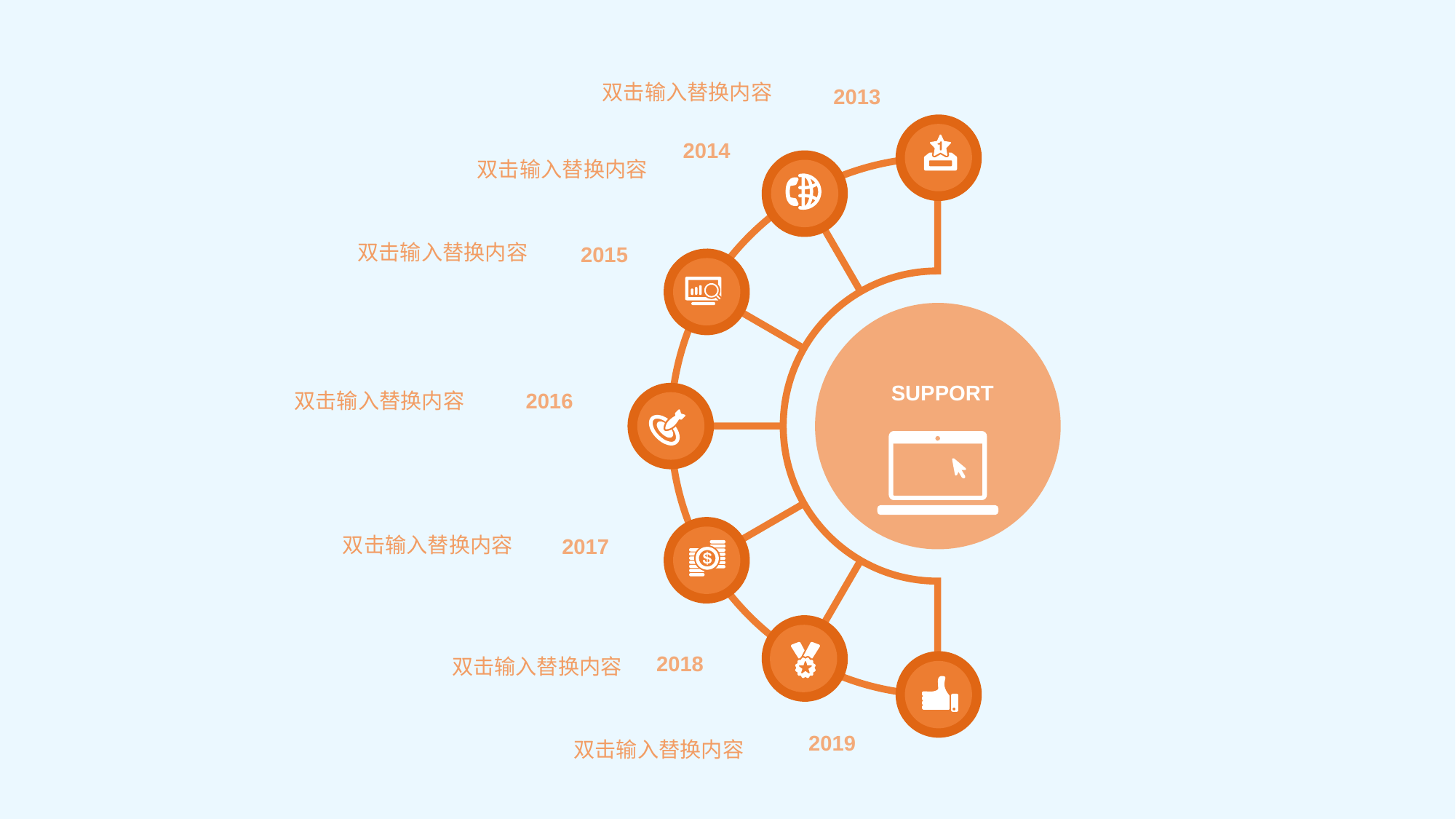

双击输入替换内容
2013

2014

双击输入替换内容

双击输入替换内容
2015

SUPPORT
双击输入替换内容
2016

双击输入替换内容
2017

2018
双击输入替换内容

2019
双击输入替换内容